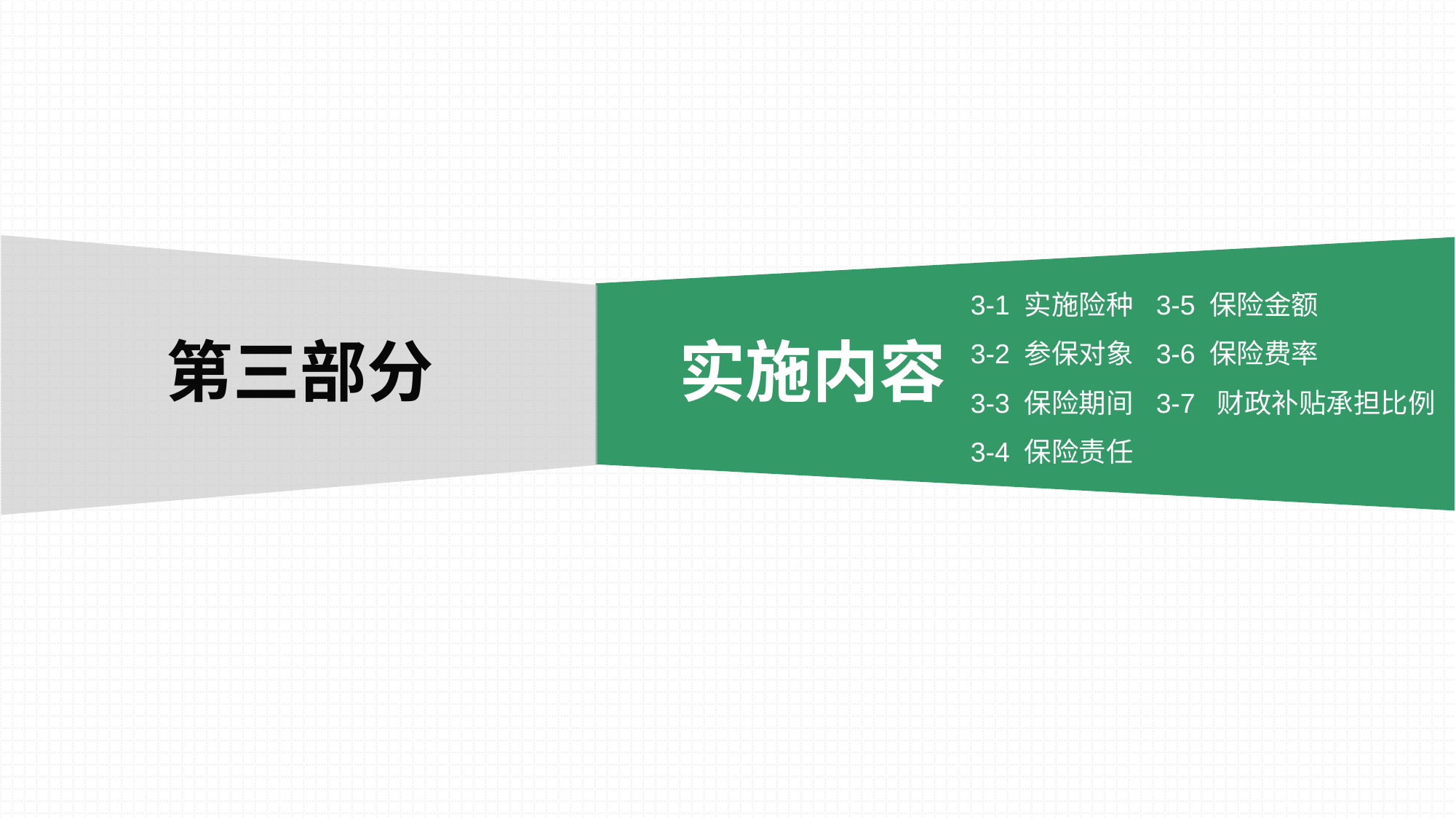

3-1 实施险种
3-2 参保对象
3-3 保险期间
3-4 保险责任
3-5 保险金额                3-6 保险费率
3-7  财政补贴承担比例
实施内容
第三部分